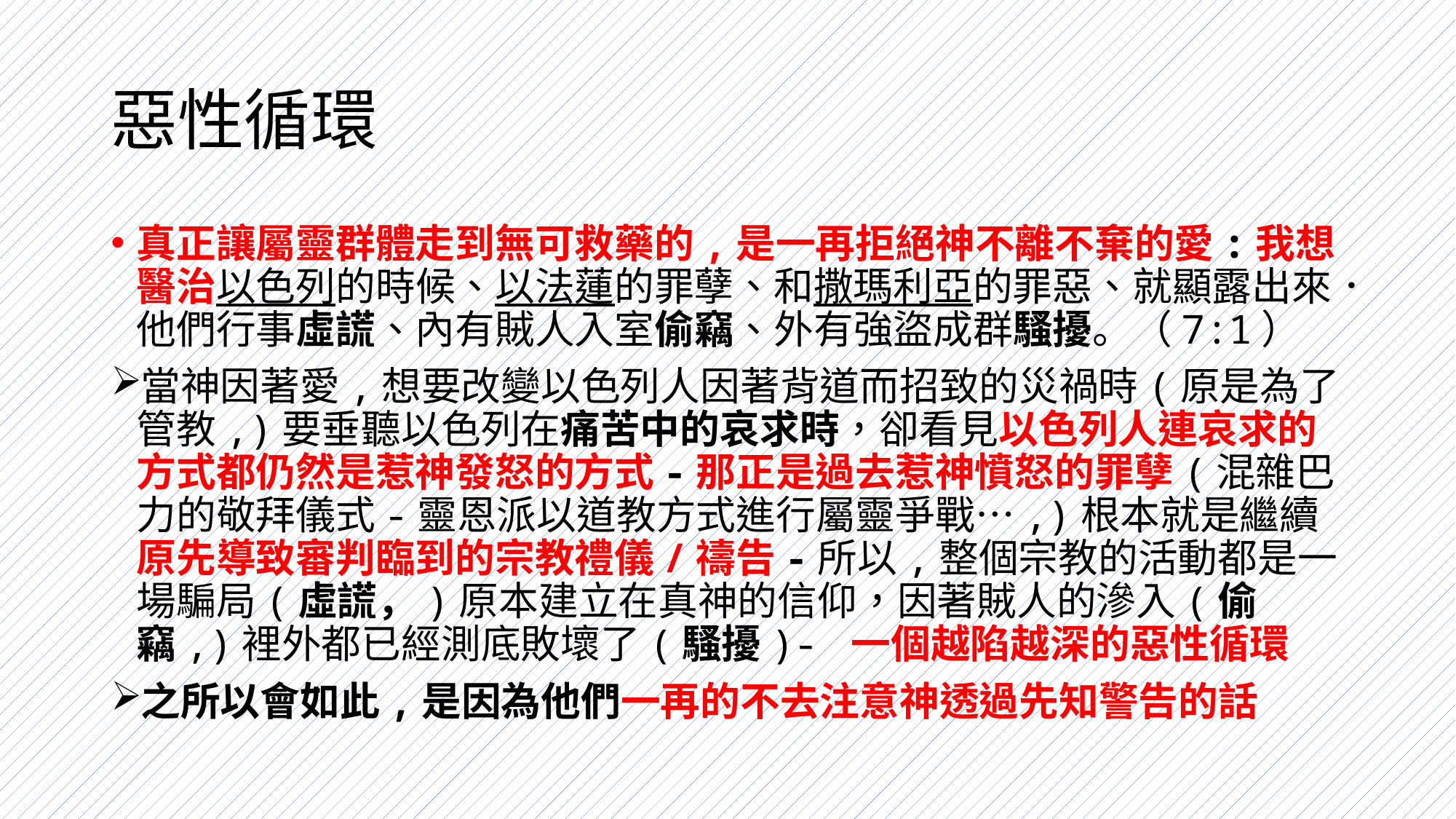

# 惡性循環
真正讓屬靈群體走到無可救藥的,是一再拒絕神不離不棄的愛:我想醫治以色列的時候、以法蓮的罪孽、和撒瑪利亞的罪惡、就顯露出來．他們行事虛謊、內有賊人入室偷竊、外有強盜成群騷擾。（7:1）
當神因著愛,想要改變以色列人因著背道而招致的災禍時(原是為了管教,)要垂聽以色列在痛苦中的哀求時，卻看見以色列人連哀求的方式都仍然是惹神發怒的方式-那正是過去惹神憤怒的罪孽(混雜巴力的敬拜儀式-靈恩派以道教方式進行屬靈爭戰…,)根本就是繼續原先導致審判臨到的宗教禮儀/禱告-所以,整個宗教的活動都是一場騙局(虛謊，)原本建立在真神的信仰，因著賊人的滲入(偷竊,)裡外都已經測底敗壞了(騷擾)- 一個越陷越深的惡性循環
之所以會如此,是因為他們一再的不去注意神透過先知警告的話